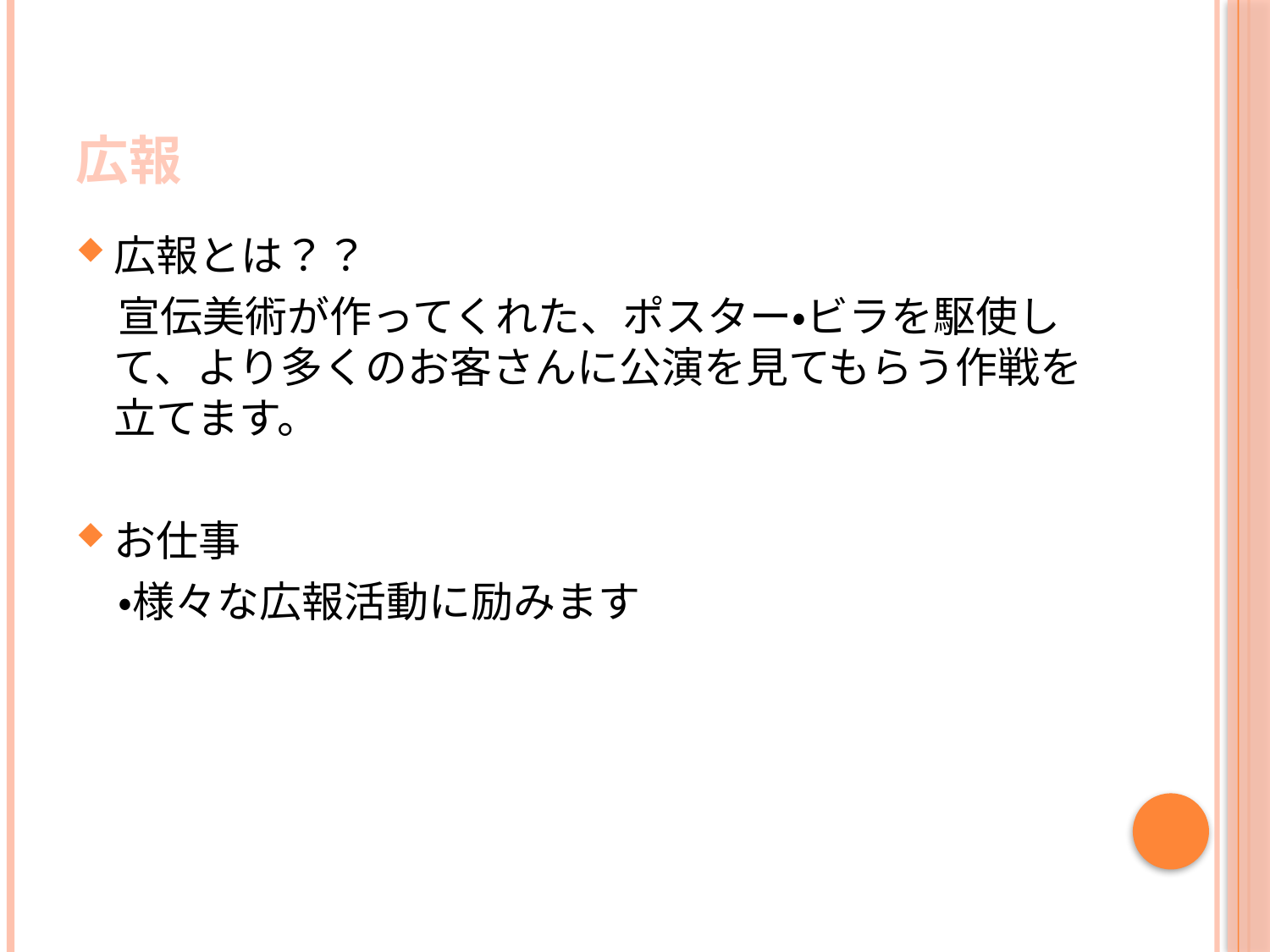

# 広報
広報とは？？
　宣伝美術が作ってくれた、ポスター・ビラを駆使して、より多くのお客さんに公演を見てもらう作戦を立てます。

お仕事
　・様々な広報活動に励みます